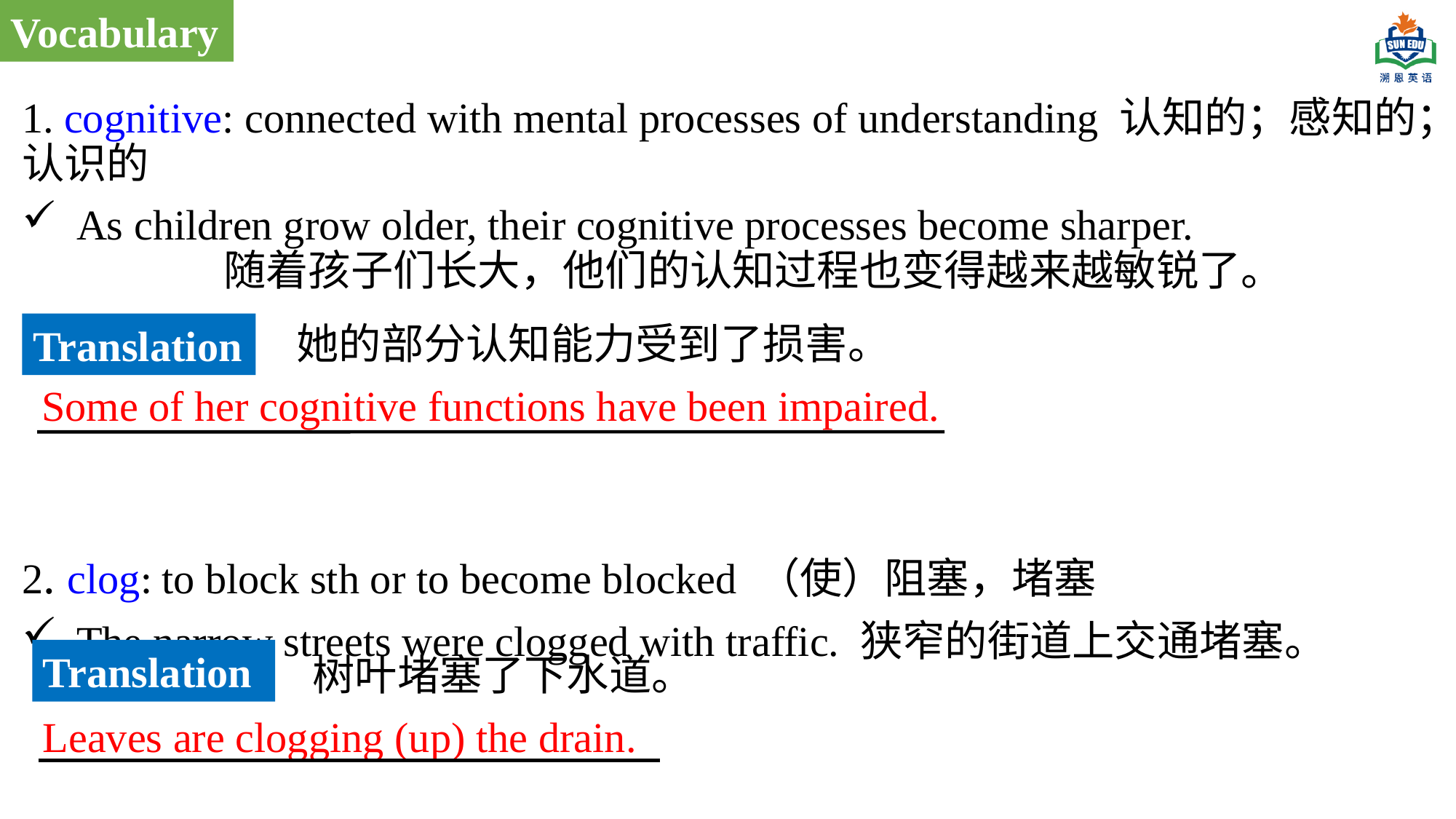

Vocabulary
1. cognitive: connected with mental processes of understanding 认知的；感知的；认识的
As children grow older, their cognitive processes become sharper.                                   随着孩子们长大，他们的认知过程也变得越来越敏锐了。

2. clog: to block sth or to become blocked （使）阻塞，堵塞
The narrow streets were clogged with traffic. 狭窄的街道上交通堵塞。
她的部分认知能力受到了损害。
Translation
Some of her cognitive functions have been impaired.
Translation
树叶堵塞了下水道。
Leaves are clogging (up) the drain.